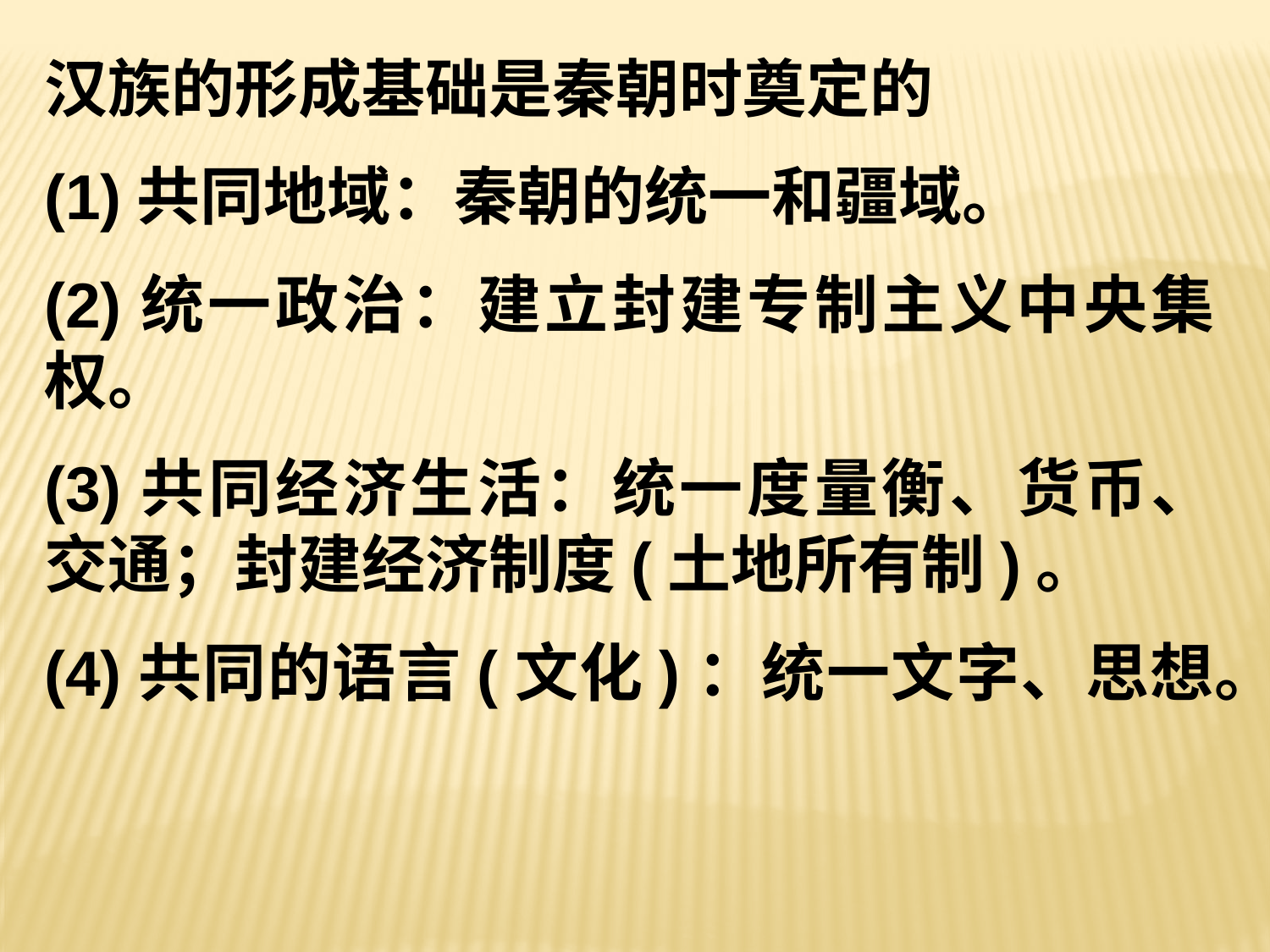

汉族的形成基础是秦朝时奠定的
(1)共同地域：秦朝的统一和疆域。
(2)统一政治：建立封建专制主义中央集权。
(3)共同经济生活：统一度量衡、货币、交通；封建经济制度(土地所有制)。
(4)共同的语言(文化)：统一文字、思想。